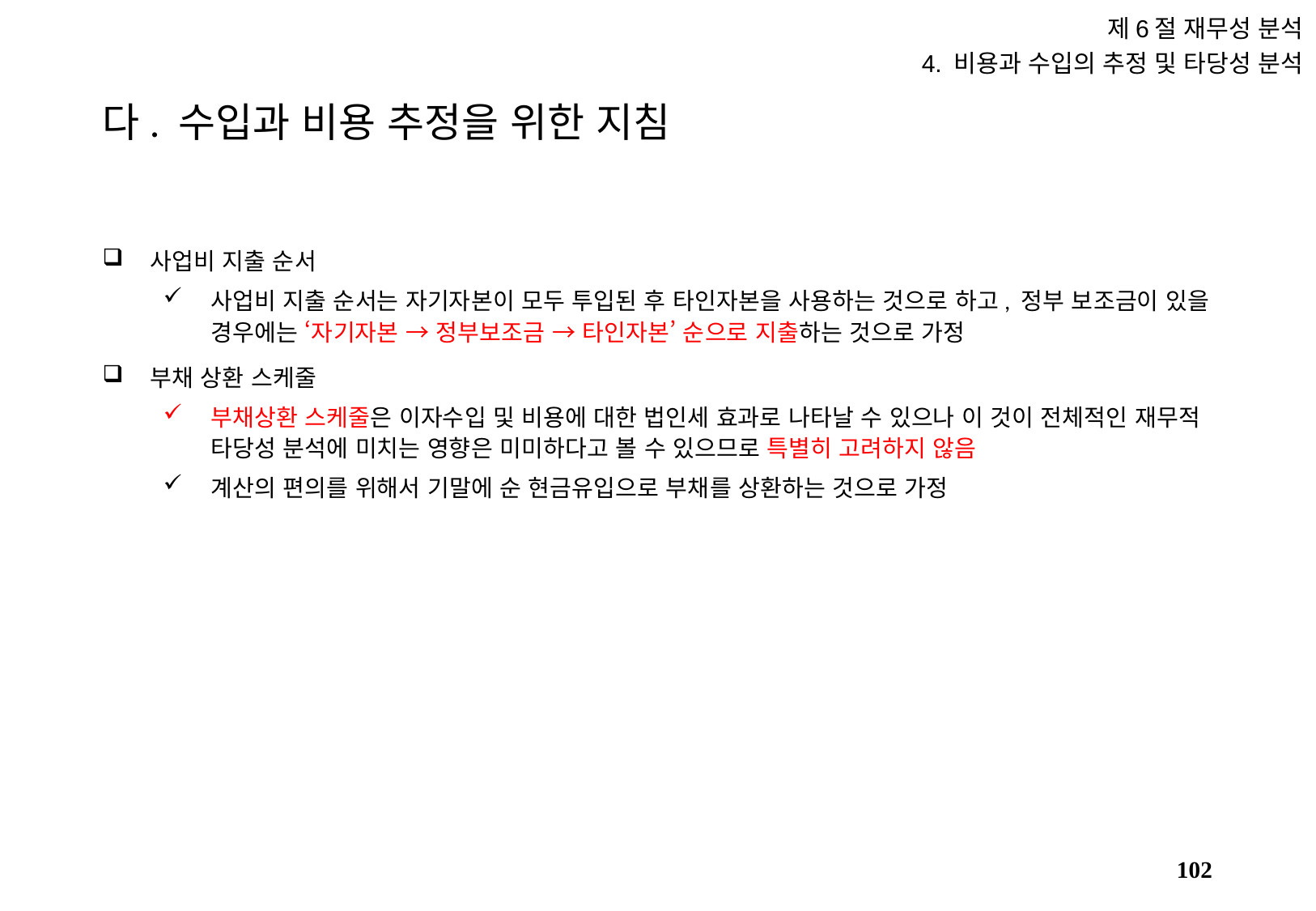

제6절 재무성 분석
4. 비용과 수입의 추정 및 타당성 분석
# 다. 수입과 비용 추정을 위한 지침
사업비 지출 순서
사업비 지출 순서는 자기자본이 모두 투입된 후 타인자본을 사용하는 것으로 하고, 정부 보조금이 있을 경우에는 ‘자기자본 → 정부보조금 → 타인자본’ 순으로 지출하는 것으로 가정
부채 상환 스케줄
부채상환 스케줄은 이자수입 및 비용에 대한 법인세 효과로 나타날 수 있으나 이 것이 전체적인 재무적 타당성 분석에 미치는 영향은 미미하다고 볼 수 있으므로 특별히 고려하지 않음
계산의 편의를 위해서 기말에 순 현금유입으로 부채를 상환하는 것으로 가정
102